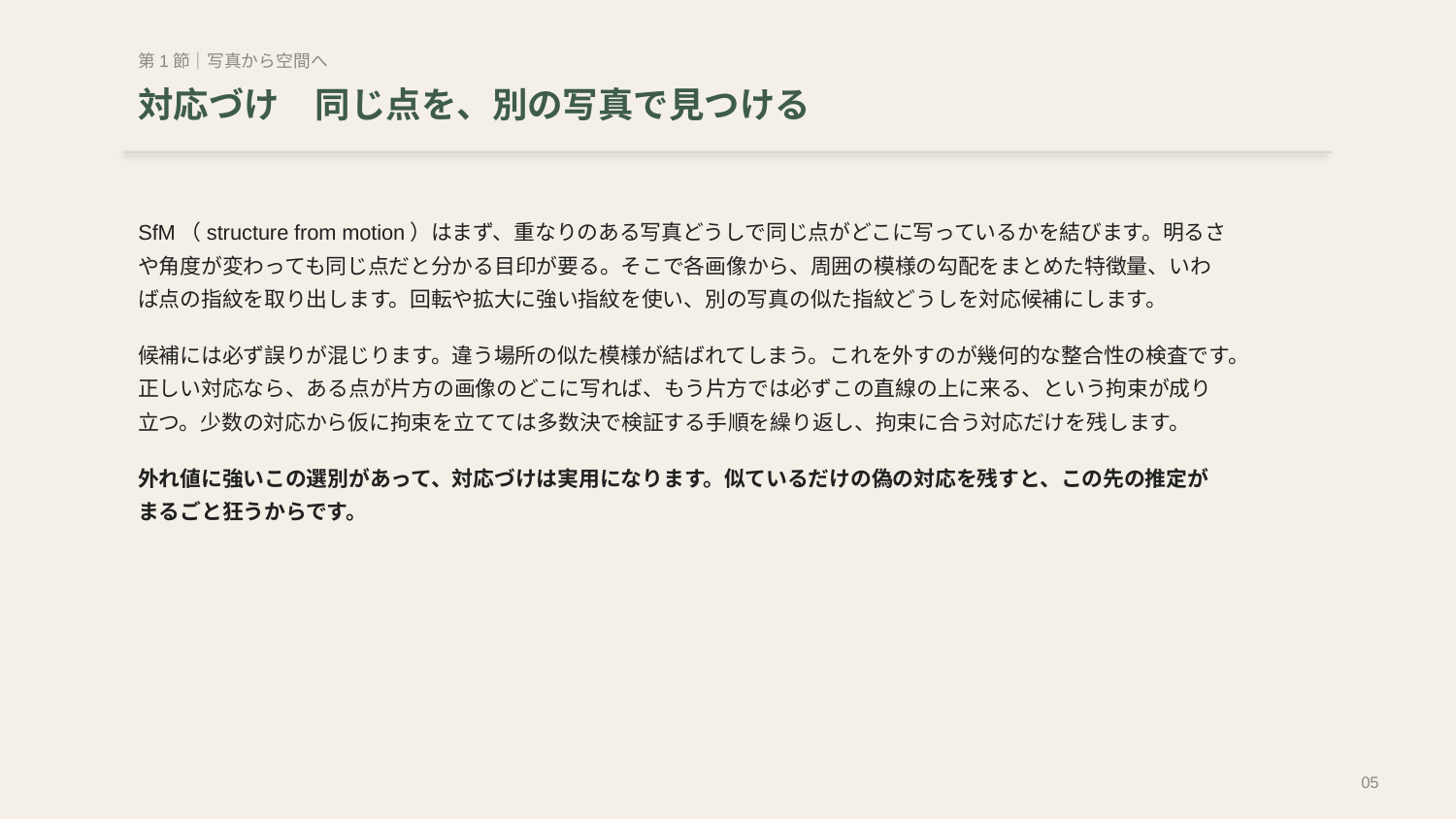

第1節｜写真から空間へ
対応づけ　同じ点を、別の写真で見つける

SfM（structure from motion）はまず、重なりのある写真どうしで同じ点がどこに写っているかを結びます。明るさや角度が変わっても同じ点だと分かる目印が要る。そこで各画像から、周囲の模様の勾配をまとめた特徴量、いわば点の指紋を取り出します。回転や拡大に強い指紋を使い、別の写真の似た指紋どうしを対応候補にします。
候補には必ず誤りが混じります。違う場所の似た模様が結ばれてしまう。これを外すのが幾何的な整合性の検査です。正しい対応なら、ある点が片方の画像のどこに写れば、もう片方では必ずこの直線の上に来る、という拘束が成り立つ。少数の対応から仮に拘束を立てては多数決で検証する手順を繰り返し、拘束に合う対応だけを残します。
外れ値に強いこの選別があって、対応づけは実用になります。似ているだけの偽の対応を残すと、この先の推定がまるごと狂うからです。
05